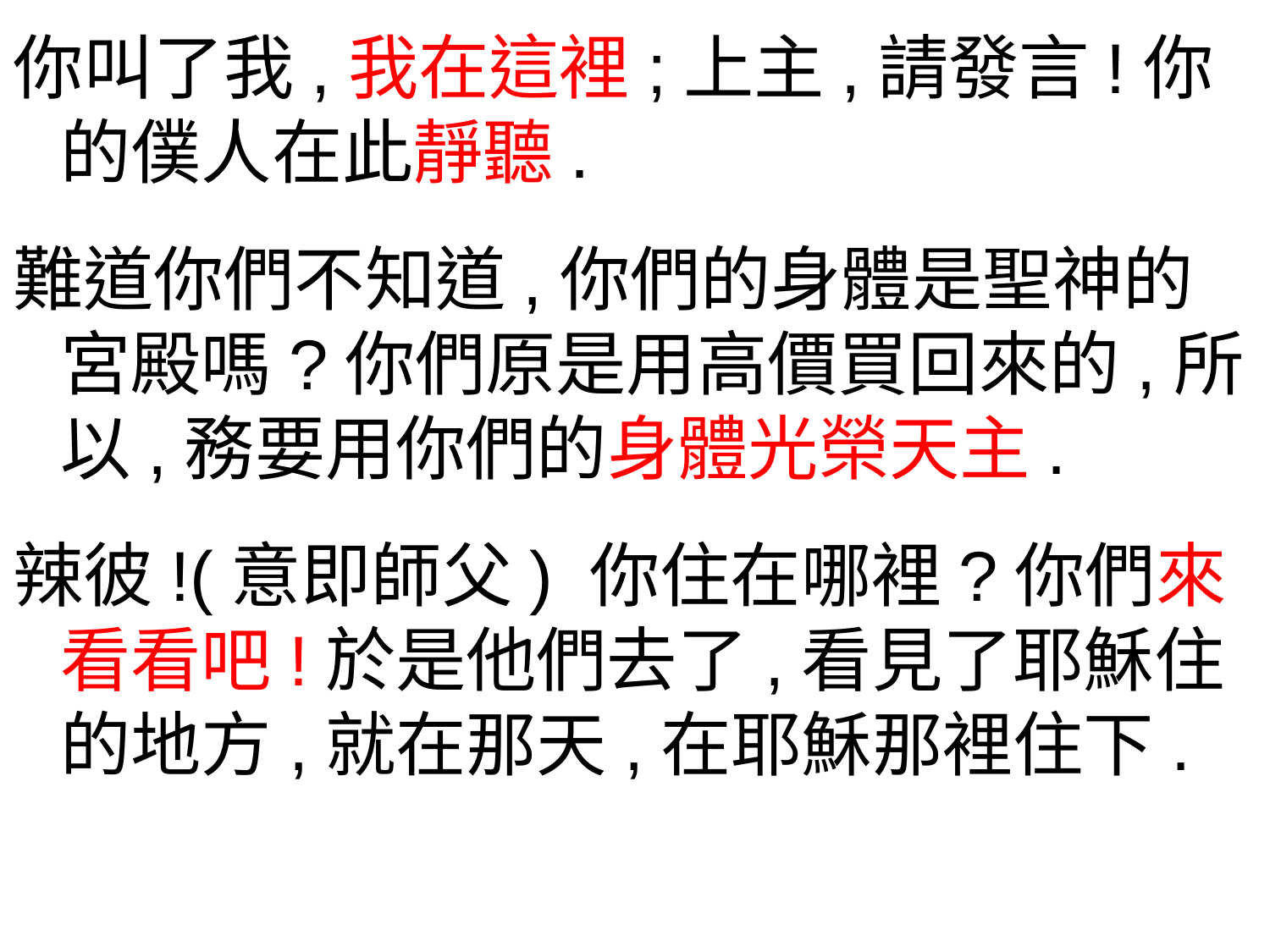

你叫了我,我在這裡;上主,請發言!你的僕人在此靜聽.
難道你們不知道,你們的身體是聖神的宮殿嗎?你們原是用高價買回來的,所以,務要用你們的身體光榮天主.
辣彼!(意即師父) 你住在哪裡?你們來看看吧!於是他們去了,看見了耶穌住的地方,就在那天,在耶穌那裡住下.